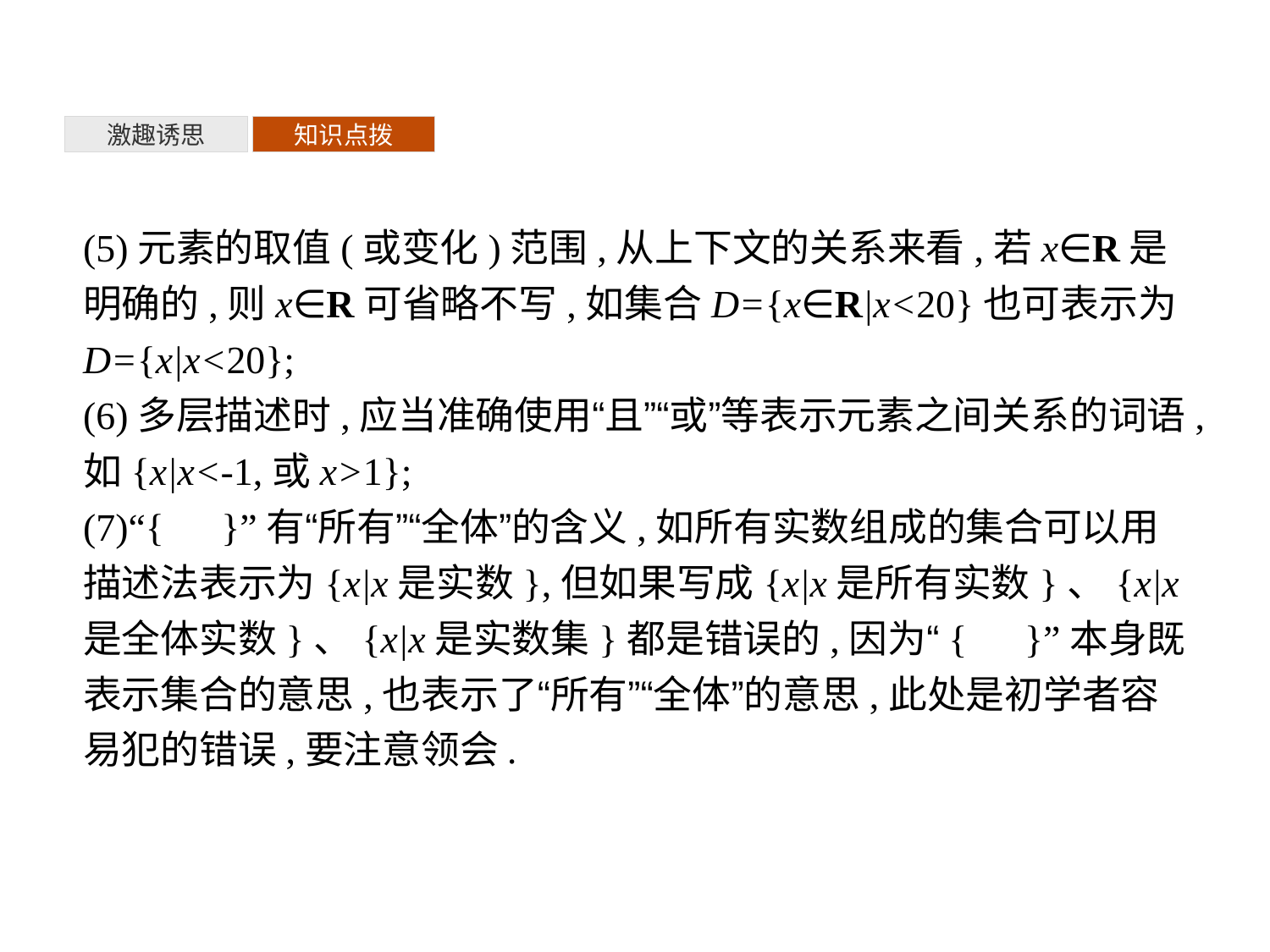

激趣诱思
知识点拨
(5)元素的取值(或变化)范围,从上下文的关系来看,若x∈R是明确的,则x∈R可省略不写,如集合D={x∈R|x<20}也可表示为D={x|x<20};
(6)多层描述时,应当准确使用“且”“或”等表示元素之间关系的词语,如{x|x<-1,或x>1};
(7)“{　}”有“所有”“全体”的含义,如所有实数组成的集合可以用描述法表示为{x|x是实数},但如果写成{x|x是所有实数}、{x|x是全体实数}、{x|x是实数集}都是错误的,因为“{　}”本身既表示集合的意思,也表示了“所有”“全体”的意思,此处是初学者容易犯的错误,要注意领会.